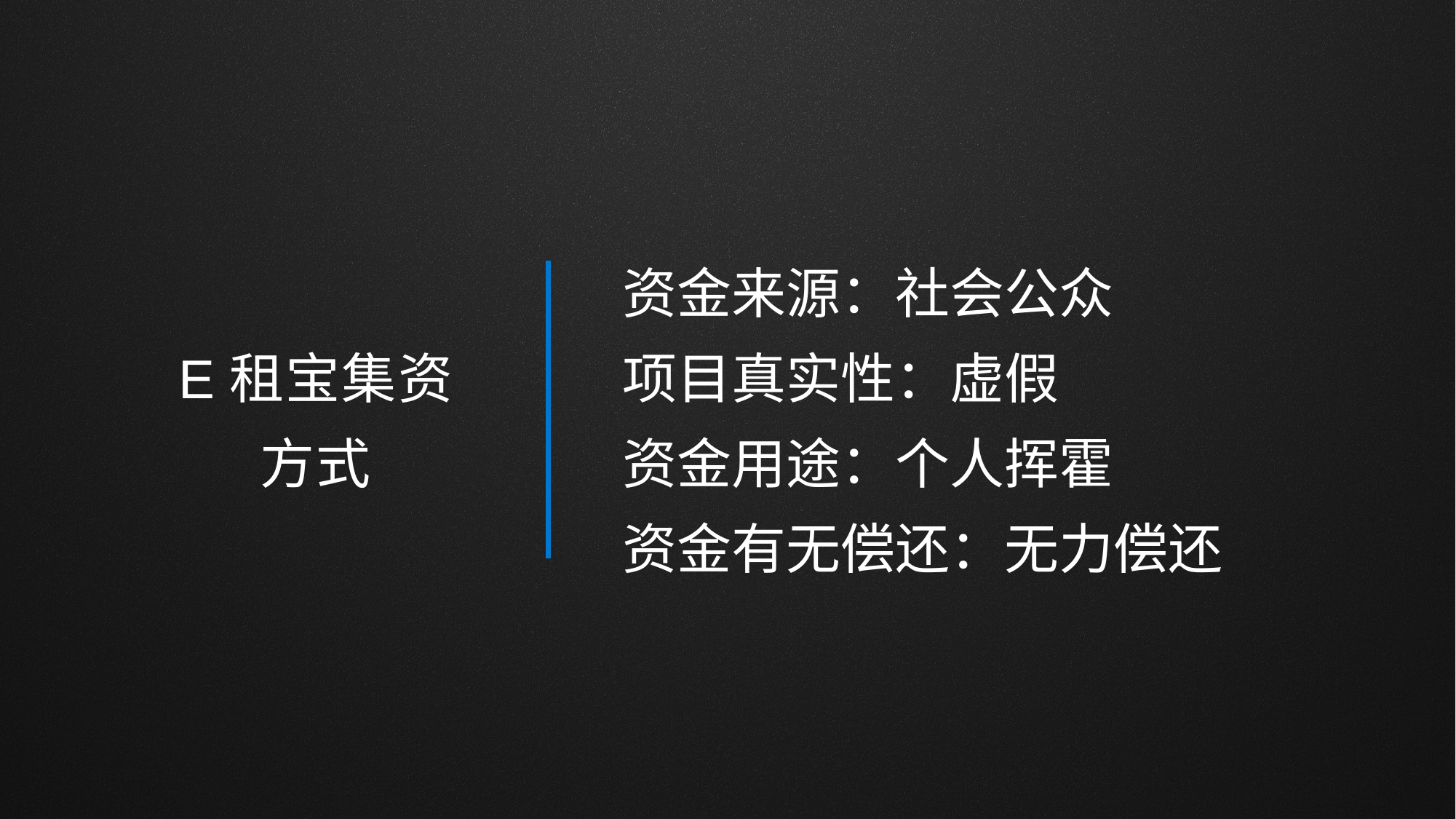

资金来源：社会公众
项目真实性：虚假
资金用途：个人挥霍
资金有无偿还：无力偿还

E租宝集资
方式